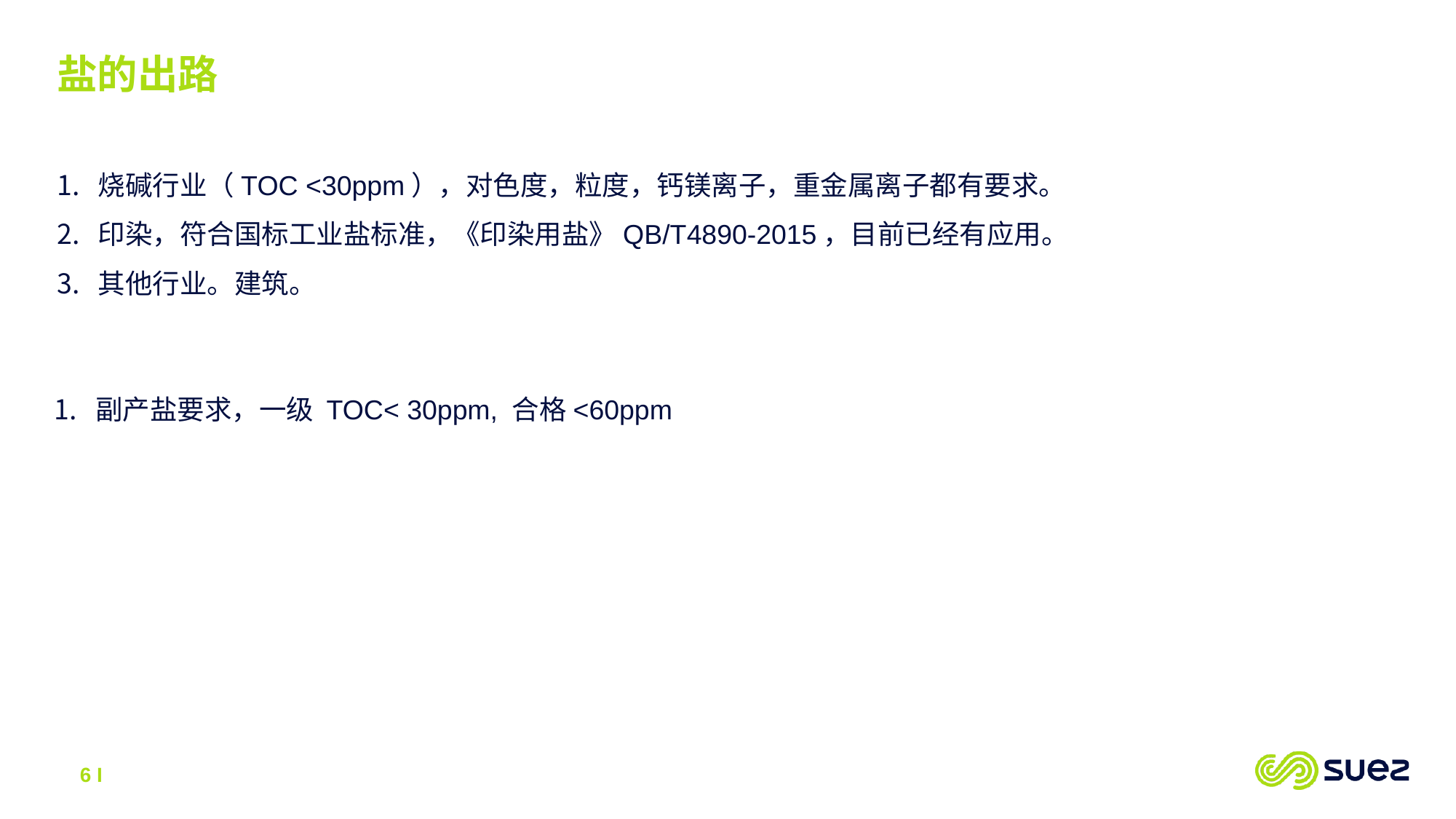

盐的出路
烧碱行业（TOC <30ppm），对色度，粒度，钙镁离子，重金属离子都有要求。
印染，符合国标工业盐标准，《印染用盐》QB/T4890-2015，目前已经有应用。
其他行业。建筑。
副产盐要求，一级 TOC< 30ppm, 合格<60ppm
6 I